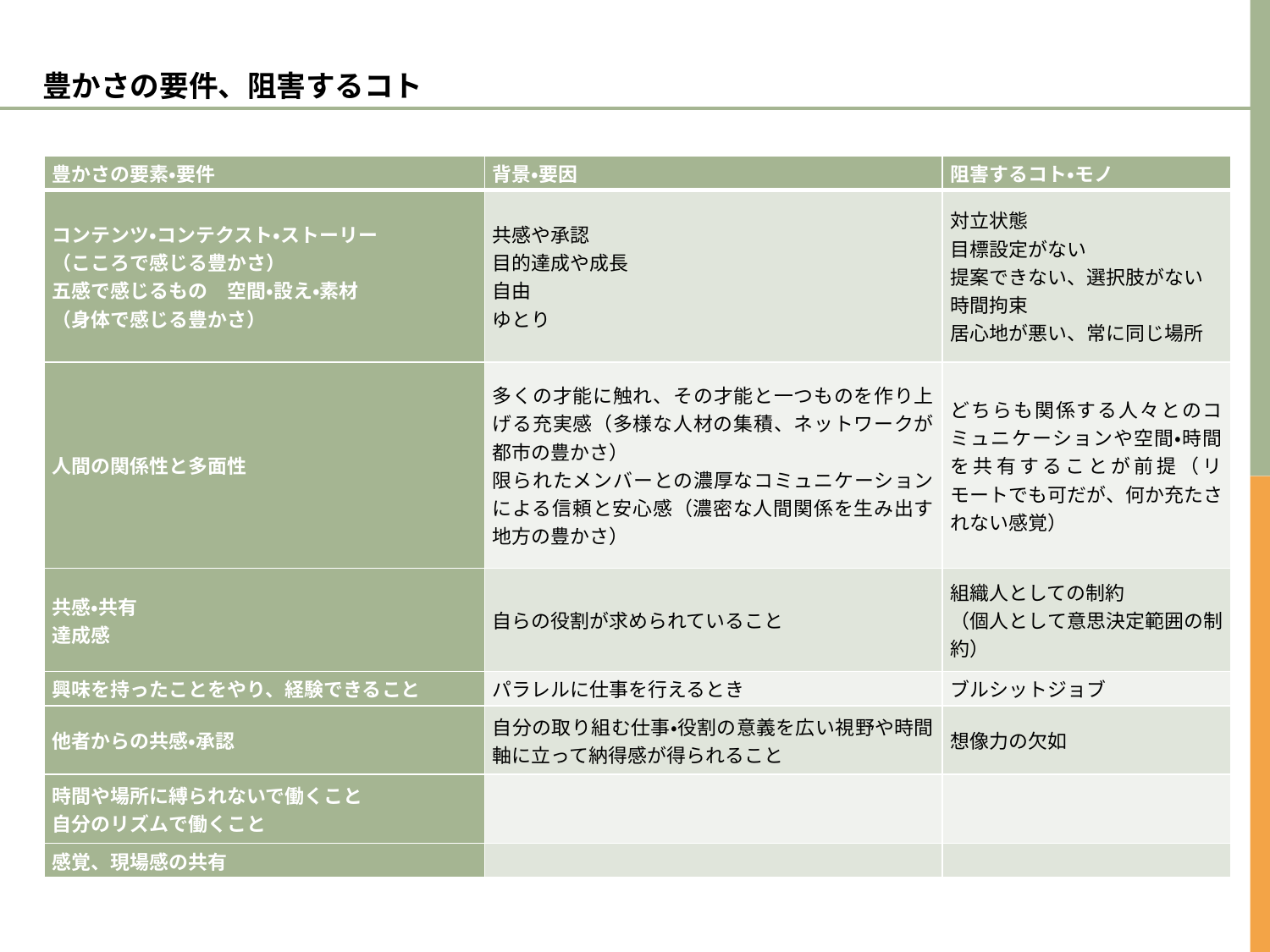

豊かさの要件、阻害するコト
| 豊かさの要素・要件 | 背景・要因 | 阻害するコト・モノ |
| --- | --- | --- |
| コンテンツ・コンテクスト・ストーリー （こころで感じる豊かさ） 五感で感じるもの　空間・設え・素材 （身体で感じる豊かさ） | 共感や承認 目的達成や成長 自由 ゆとり | 対立状態 目標設定がない 提案できない、選択肢がない 時間拘束 居心地が悪い、常に同じ場所 |
| 人間の関係性と多面性 | 多くの才能に触れ、その才能と一つものを作り上げる充実感（多様な人材の集積、ネットワークが都市の豊かさ） 限られたメンバーとの濃厚なコミュニケーションによる信頼と安心感（濃密な人間関係を生み出す地方の豊かさ） | どちらも関係する人々とのコミュニケーションや空間・時間を共有することが前提（リモートでも可だが、何か充たされない感覚） |
| 共感・共有 達成感 | 自らの役割が求められていること | 組織人としての制約 （個人として意思決定範囲の制約） |
| 興味を持ったことをやり、経験できること | パラレルに仕事を行えるとき | ブルシットジョブ |
| 他者からの共感・承認 | 自分の取り組む仕事・役割の意義を広い視野や時間軸に立って納得感が得られること | 想像力の欠如 |
| 時間や場所に縛られないで働くこと 自分のリズムで働くこと |  |  |
| 感覚、現場感の共有 |  |  |